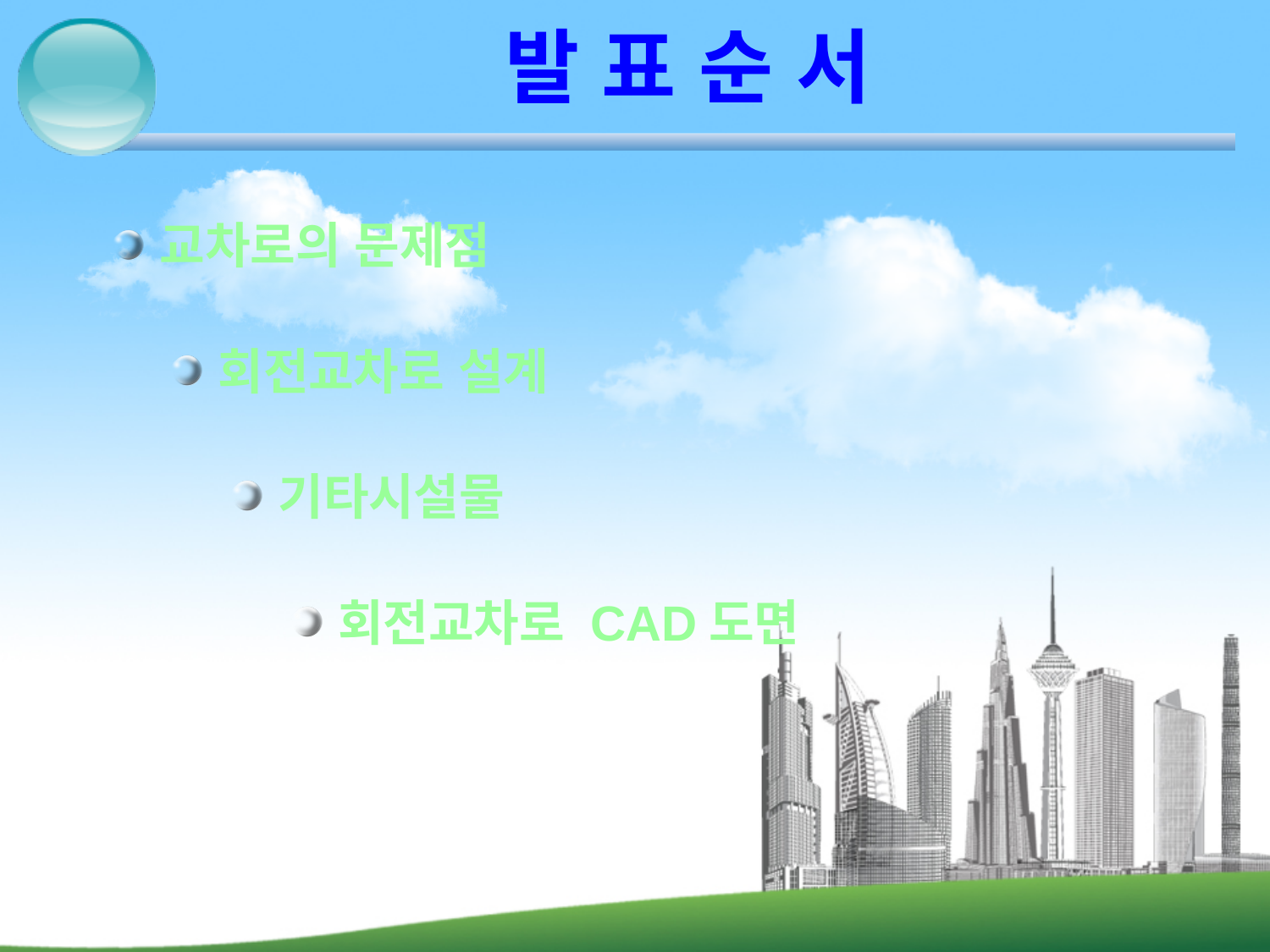

# 발 표 순 서
교차로의 문제점
회전교차로 설계
기타시설물
회전교차로 CAD도면